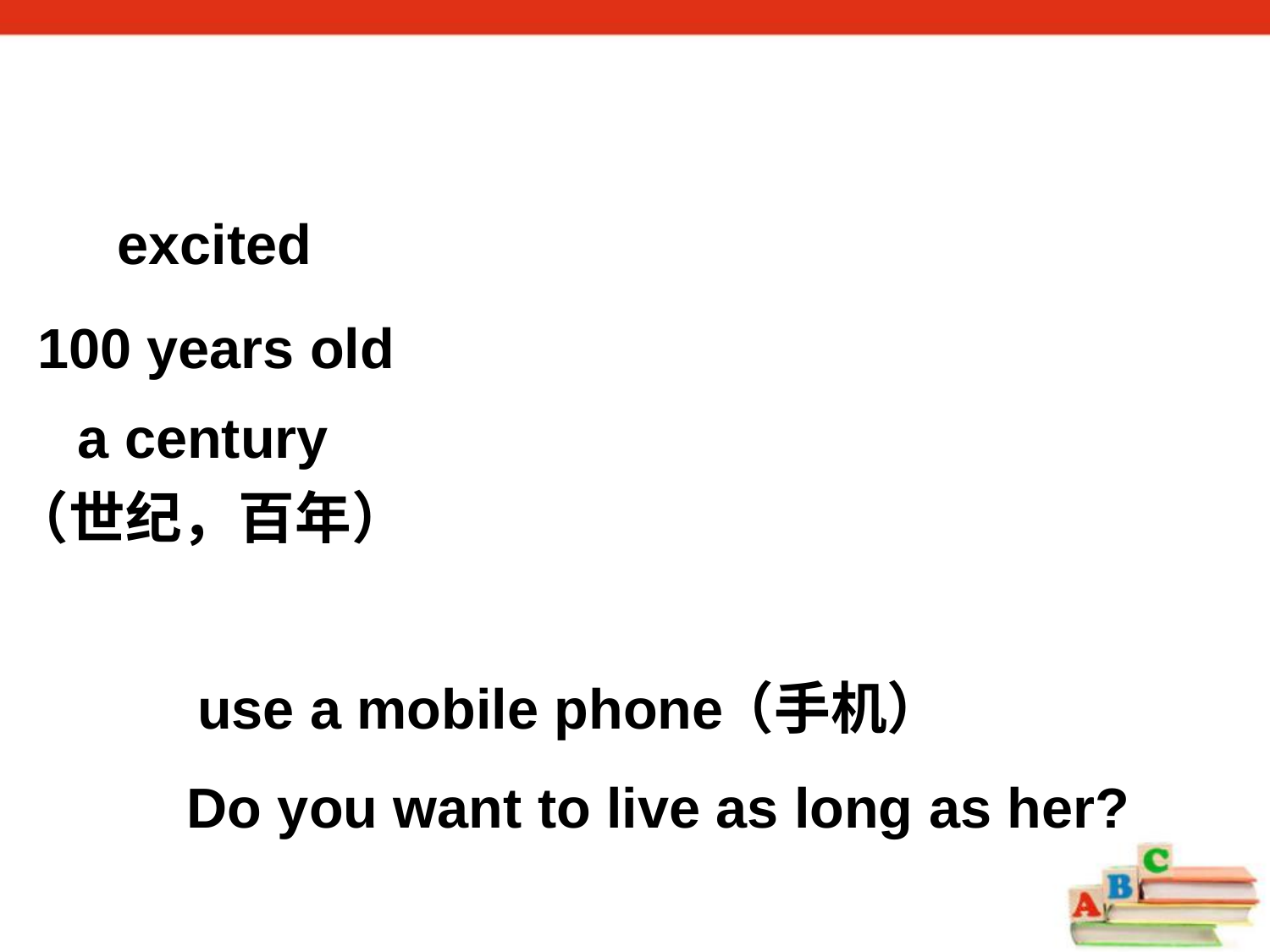

excited
100 years old
a century
（世纪，百年）
use a mobile phone
（手机）
Do you want to live as long as her?